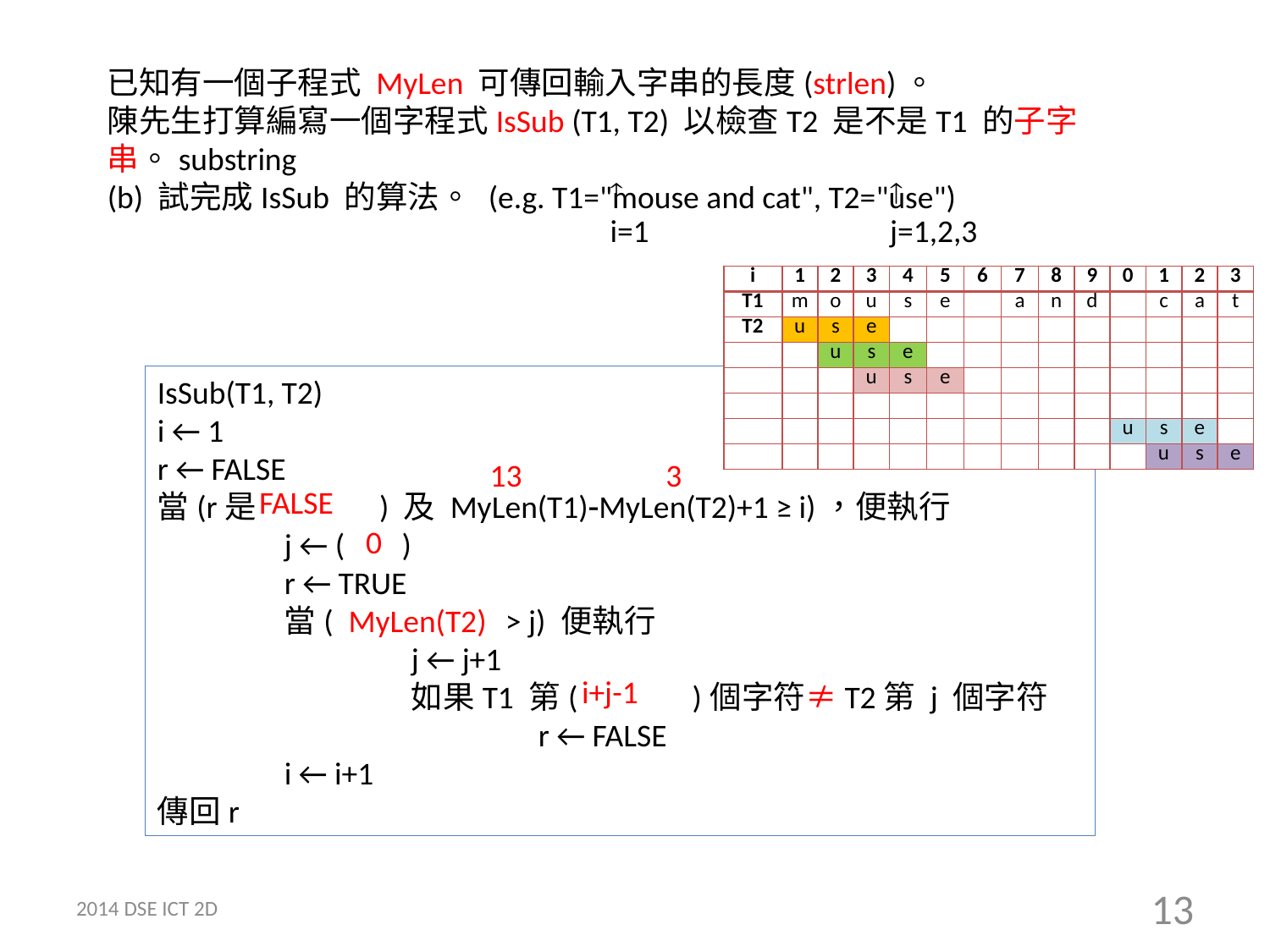

已知有一個子程式 MyLen 可傳回輸入字串的長度(strlen)。
陳先生打算編寫一個字程式IsSub (T1, T2) 以檢查T2 是不是T1 的子字串。substring
(b) 試完成IsSub 的算法。	(e.g. T1="mouse and cat", T2="use")
↑
i=1
↑
j=1,2,3
| i | 1 | 2 | 3 | 4 | 5 | 6 | 7 | 8 | 9 | 0 | 1 | 2 | 3 |
| --- | --- | --- | --- | --- | --- | --- | --- | --- | --- | --- | --- | --- | --- |
| T1 | m | o | u | s | e |  | a | n | d |  | c | a | t |
| T2 | u | s | e |  |  |  |  |  |  |  |  |  |  |
|  |  | u | s | e |  |  |  |  |  |  |  |  |  |
|  |  |  | u | s | e |  |  |  |  |  |  |  |  |
|  |  |  |  |  |  |  |  |  |  |  |  |  |  |
|  |  |  |  |  |  |  |  |  |  | u | s | e |  |
|  |  |  |  |  |  |  |  |  |  |  | u | s | e |
IsSub(T1, T2)
i ← 1
r ← FALSE
當(r是                ) 及 MyLen(T1)−MyLen(T2)+1 ≥ i)，便執行
	j ← (        )
	r ← TRUE
	當(                        > j) 便執行
		j ← j+1
		如果T1 第(                )個字符≠T2第 j 個字符
			r ← FALSE
	i ← i+1
傳回r
13
3
FALSE
0
MyLen(T2)
i+j-1
2014 DSE ICT 2D
13